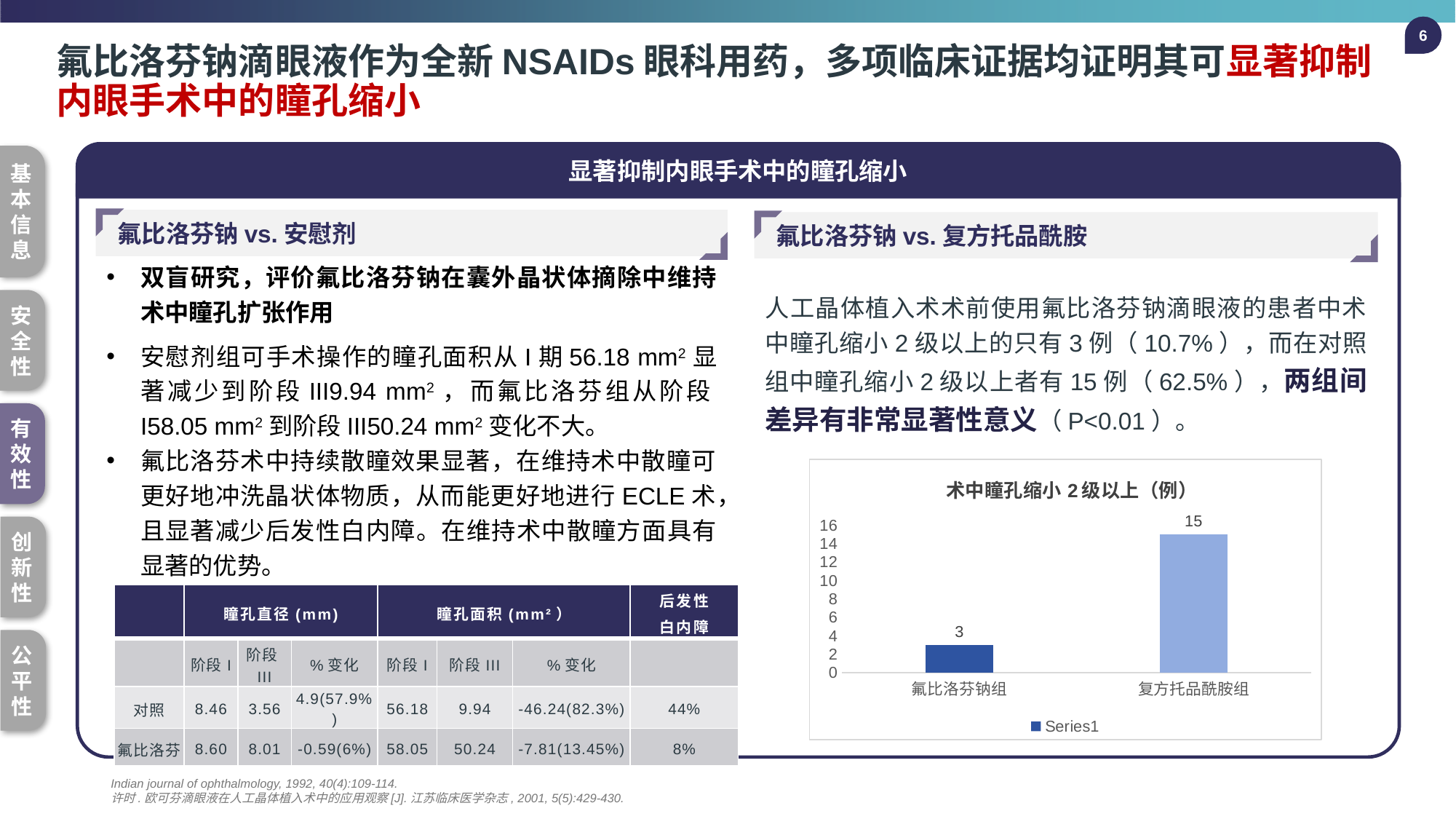

6
# 氟比洛芬钠滴眼液作为全新NSAIDs眼科用药，多项临床证据均证明其可显著抑制内眼手术中的瞳孔缩小
显著抑制内眼手术中的瞳孔缩小

基本信息

氟比洛芬钠vs.安慰剂

氟比洛芬钠vs.复方托品酰胺

人工晶体植入术术前使用氟比洛芬钠滴眼液的患者中术中瞳孔缩小2级以上的只有3例（10.7%），而在对照组中瞳孔缩小2级以上者有15例（62.5%），两组间差异有非常显著性意义（P<0.01）。

### Chart: 术中瞳孔缩小2级以上（例）

| Category |  |
|---|---|
| 氟比洛芬钠组 | 3.0 |
| 复方托品酰胺组 | 15.0 |
双盲研究，评价氟比洛芬钠在囊外晶状体摘除中维持术中瞳孔扩张作用
安慰剂组可手术操作的瞳孔面积从I期56.18 mm2显著减少到阶段III9.94 mm2，而氟比洛芬组从阶段I58.05 mm2到阶段III50.24 mm2变化不大。
氟比洛芬术中持续散瞳效果显著，在维持术中散瞳可更好地冲洗晶状体物质，从而能更好地进行ECLE术，且显著减少后发性白内障。在维持术中散瞳方面具有显著的优势。

安全性
有效性
创新性
|  | 瞳孔直径(mm) |  |  | 瞳孔面积(mm²） |  |  | 后发性 白内障 |
| --- | --- | --- | --- | --- | --- | --- | --- |
|  | 阶段I | 阶段III | %变化 | 阶段I | 阶段III | %变化 |  |
| 对照 | 8.46 | 3.56 | 4.9(57.9%) | 56.18 | 9.94 | -46.24(82.3%) | 44% |
| 氟比洛芬 | 8.60 | 8.01 | -0.59(6%) | 58.05 | 50.24 | -7.81(13.45%) | 8% |
公平性
Indian journal of ophthalmology, 1992, 40(4):109-114.
许时.欧可芬滴眼液在人工晶体植入术中的应用观察[J].江苏临床医学杂志, 2001, 5(5):429-430.